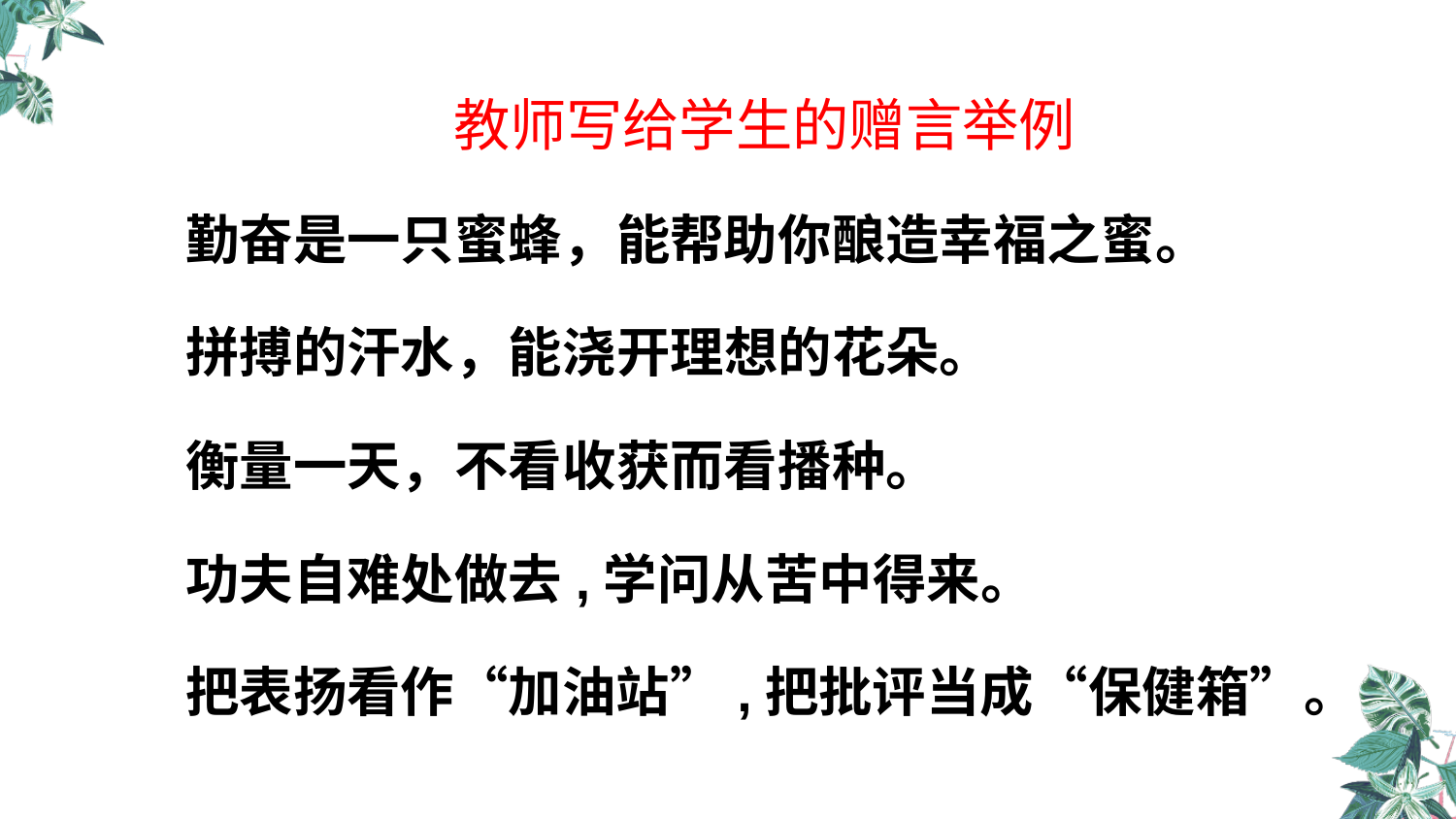

教师写给学生的赠言举例
勤奋是一只蜜蜂，能帮助你酿造幸福之蜜。
拼搏的汗水，能浇开理想的花朵。
衡量一天，不看收获而看播种。
功夫自难处做去,学问从苦中得来。
把表扬看作“加油站”,把批评当成“保健箱”。